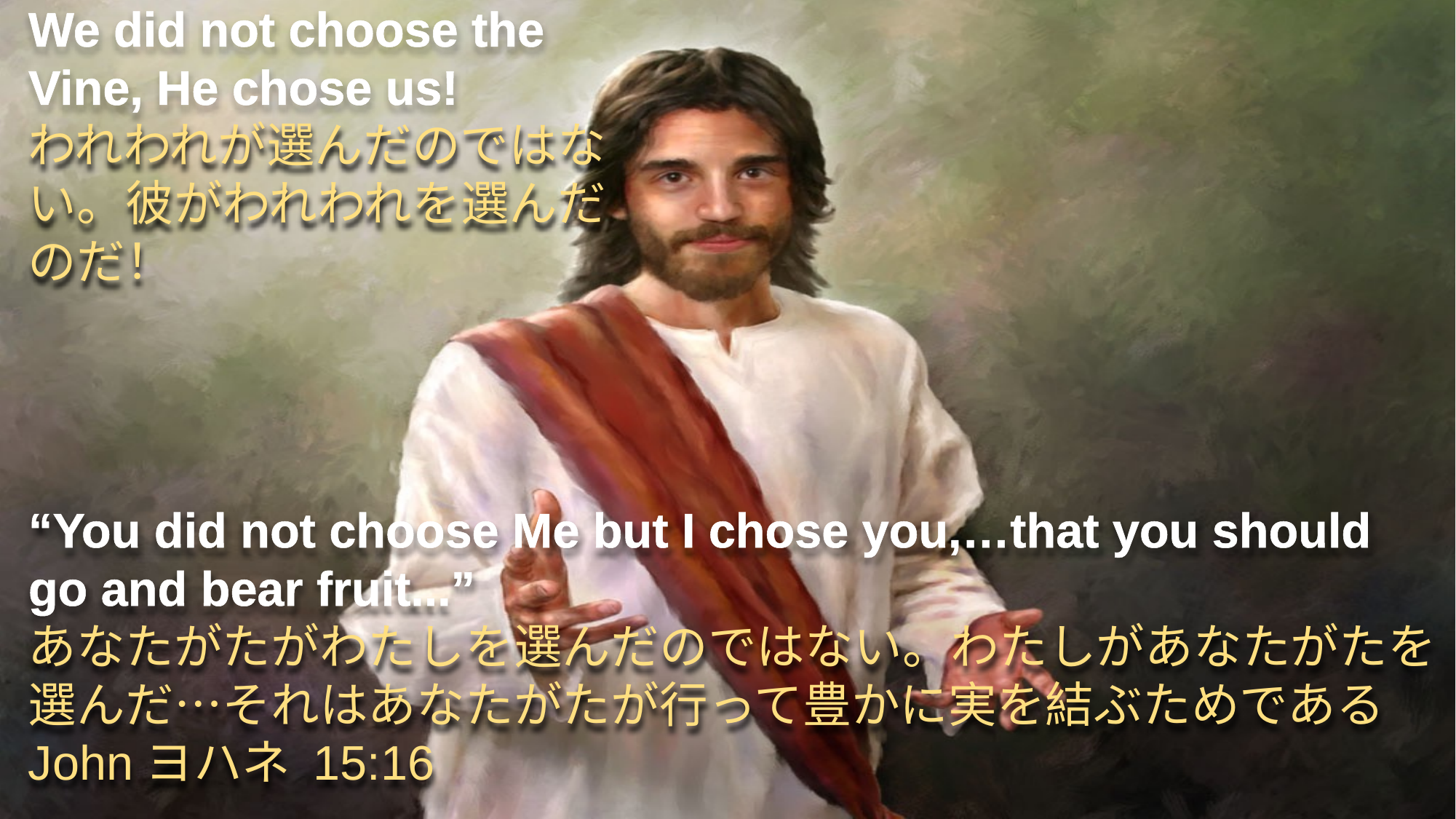

We did not choose the Vine, He chose us!
われわれが選んだのではない。彼がわれわれを選んだのだ！
“You did not choose Me but I chose you,…that you should go and bear fruit...”
あなたがたがわたしを選んだのではない。わたしがあなたがたを選んだ…それはあなたがたが行って豊かに実を結ぶためである　Johnヨハネ 15:16